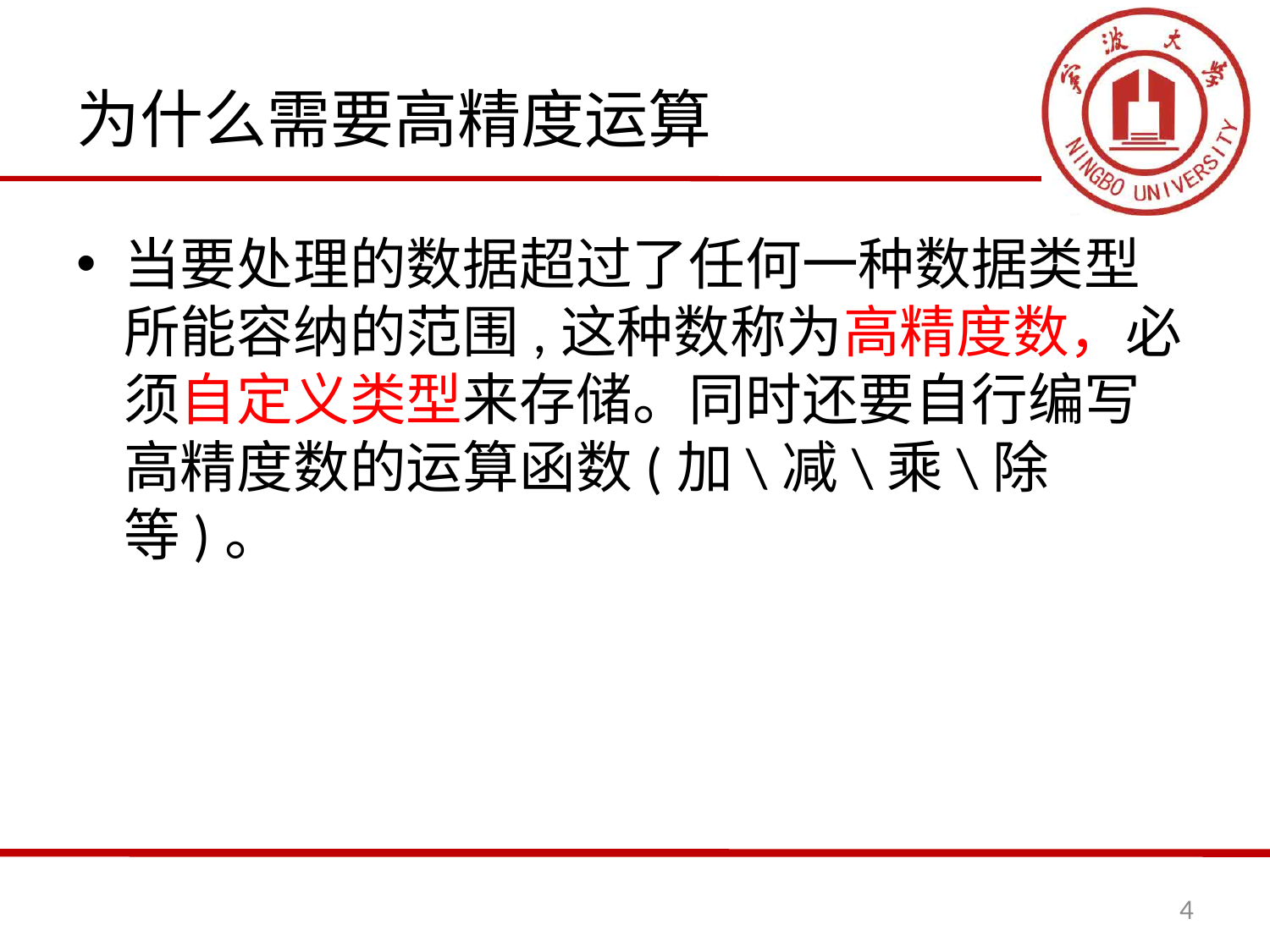

# 为什么需要高精度运算
当要处理的数据超过了任何一种数据类型所能容纳的范围,这种数称为高精度数，必须自定义类型来存储。同时还要自行编写高精度数的运算函数(加\减\乘\除等)。
4